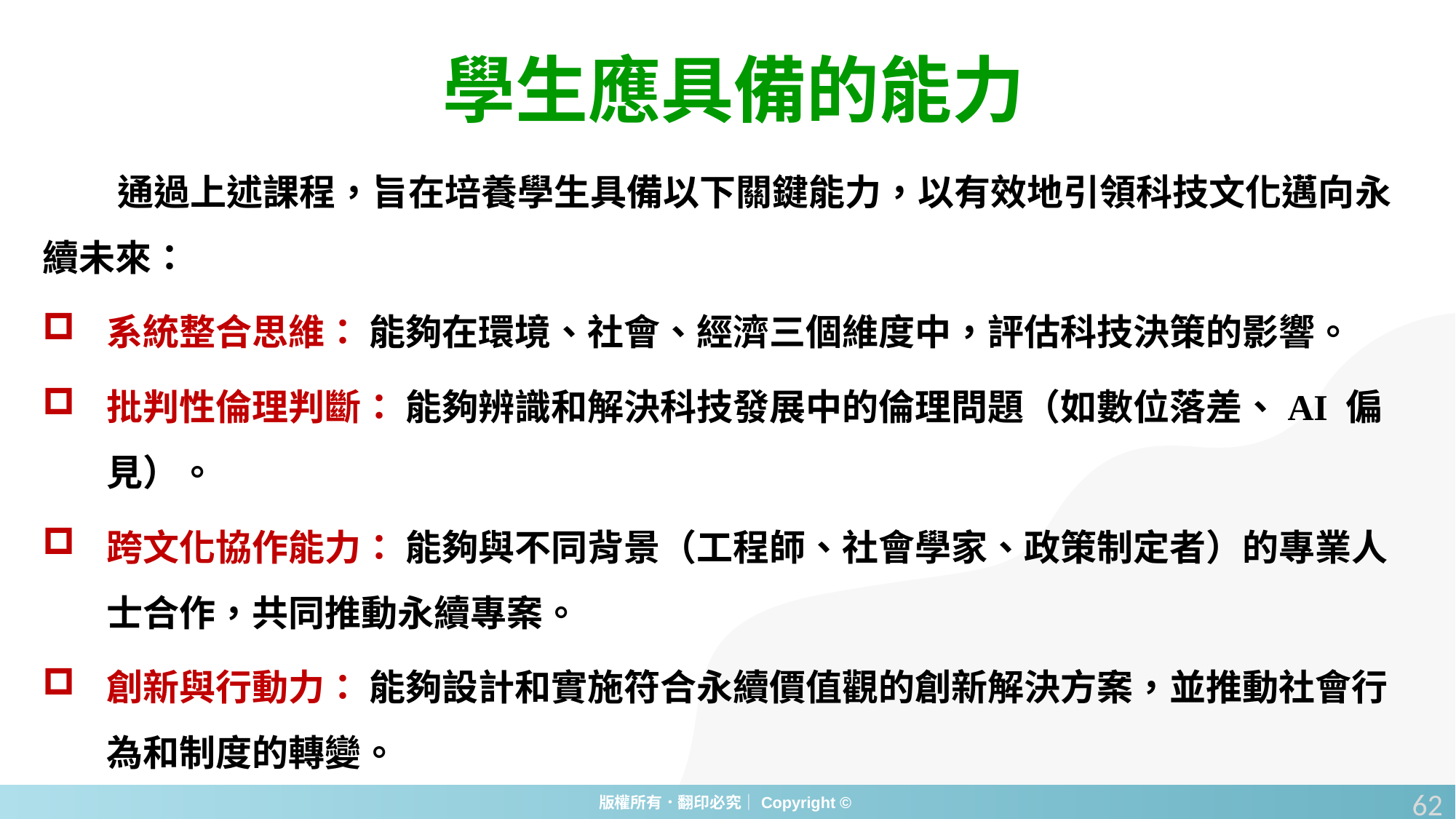

學生應具備的能力
通過上述課程，旨在培養學生具備以下關鍵能力，以有效地引領科技文化邁向永續未來：
系統整合思維： 能夠在環境、社會、經濟三個維度中，評估科技決策的影響。
批判性倫理判斷： 能夠辨識和解決科技發展中的倫理問題（如數位落差、AI 偏見）。
跨文化協作能力： 能夠與不同背景（工程師、社會學家、政策制定者）的專業人士合作，共同推動永續專案。
創新與行動力： 能夠設計和實施符合永續價值觀的創新解決方案，並推動社會行為和制度的轉變。

62